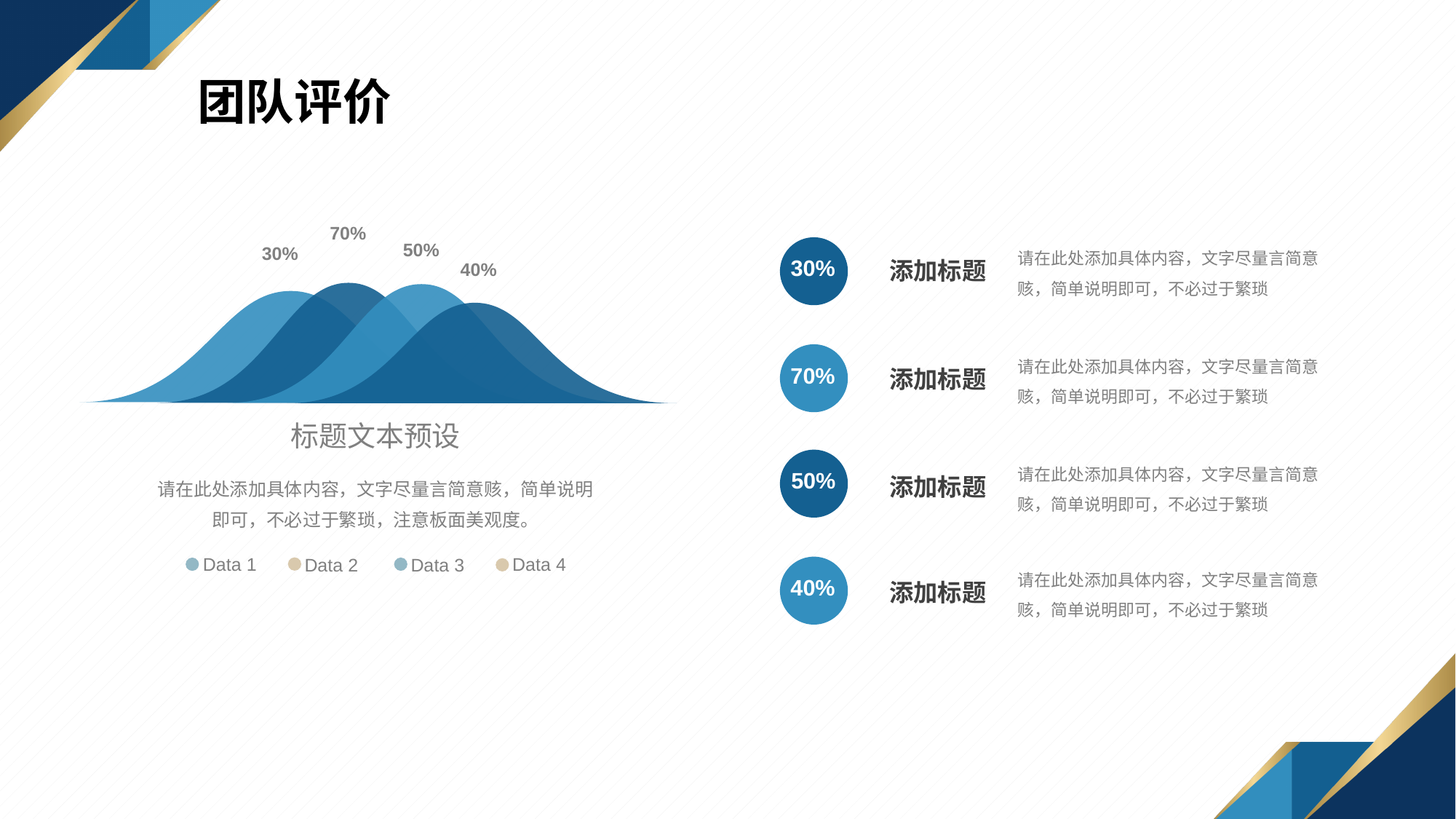

团队评价
70%
50%
30%
40%

标题文本预设
Data 1
Data 4
Data 3
Data 2

请在此处添加具体内容，文字尽量言简意赅，简单说明即可，不必过于繁琐

30%

70%

50%

40%
添加标题
请在此处添加具体内容，文字尽量言简意赅，简单说明即可，不必过于繁琐
添加标题
请在此处添加具体内容，文字尽量言简意赅，简单说明即可，不必过于繁琐
请在此处添加具体内容，文字尽量言简意赅，简单说明即可，不必过于繁琐，注意板面美观度。
添加标题
请在此处添加具体内容，文字尽量言简意赅，简单说明即可，不必过于繁琐
添加标题